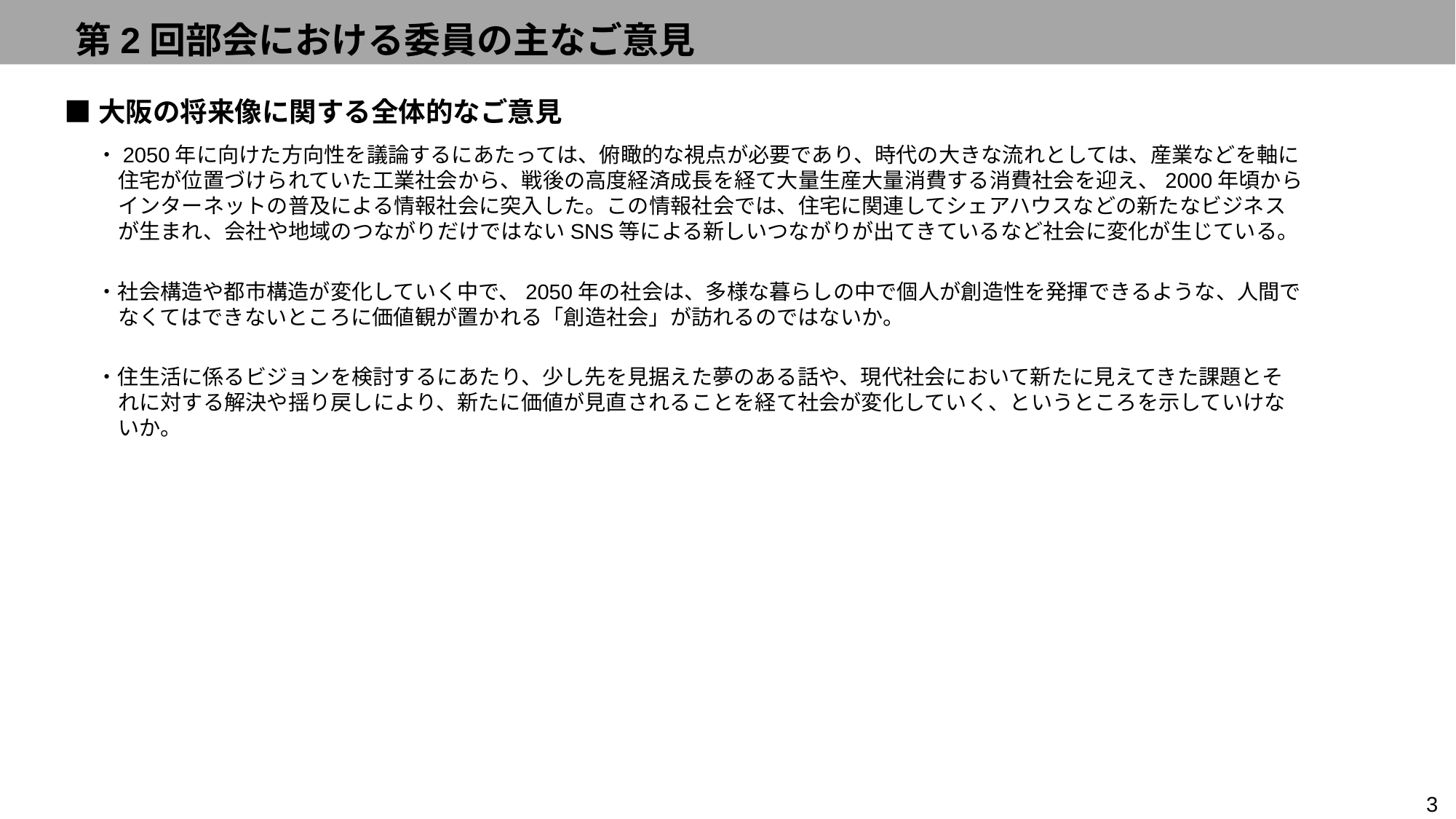

第2回部会における委員の主なご意見
■大阪の将来像に関する全体的なご意見

・2050年に向けた方向性を議論するにあたっては、俯瞰的な視点が必要であり、時代の大きな流れとしては、産業などを軸に住宅が位置づけられていた工業社会から、戦後の高度経済成長を経て大量生産大量消費する消費社会を迎え、2000年頃からインターネットの普及による情報社会に突入した。この情報社会では、住宅に関連してシェアハウスなどの新たなビジネスが生まれ、会社や地域のつながりだけではないSNS等による新しいつながりが出てきているなど社会に変化が生じている。

・社会構造や都市構造が変化していく中で、2050年の社会は、多様な暮らしの中で個人が創造性を発揮できるような、人間でなくてはできないところに価値観が置かれる「創造社会」が訪れるのではないか。

・住生活に係るビジョンを検討するにあたり、少し先を見据えた夢のある話や、現代社会において新たに見えてきた課題とそれに対する解決や揺り戻しにより、新たに価値が見直されることを経て社会が変化していく、というところを示していけないか。

3